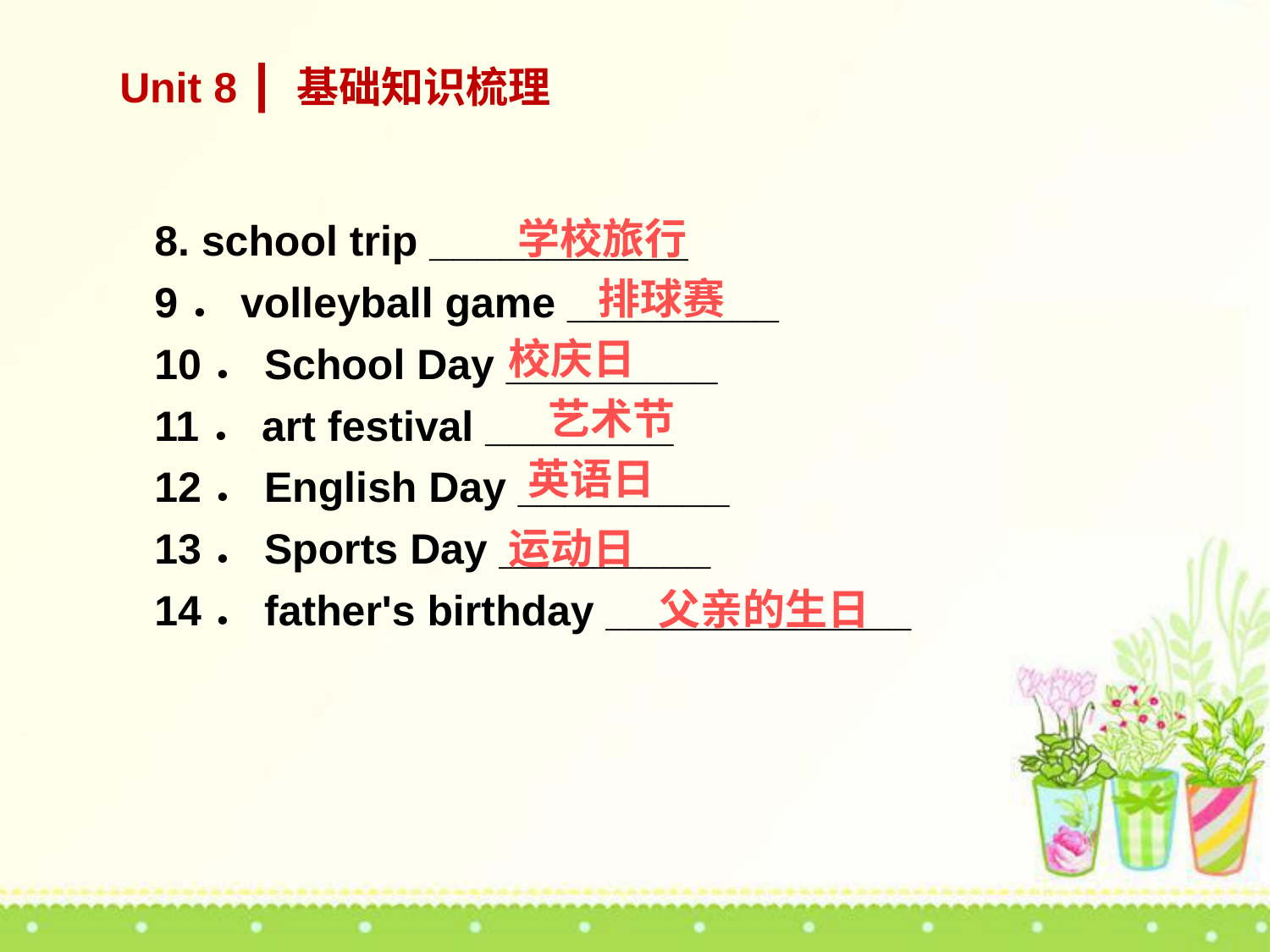

Unit 8 ┃ 基础知识梳理
8. school trip ___________
9．volleyball game _________
10．School Day _________
11．art festival ________
12．English Day _________
13．Sports Day _________
14．father's birthday _____________
学校旅行
排球赛
校庆日
艺术节
英语日
运动日
父亲的生日